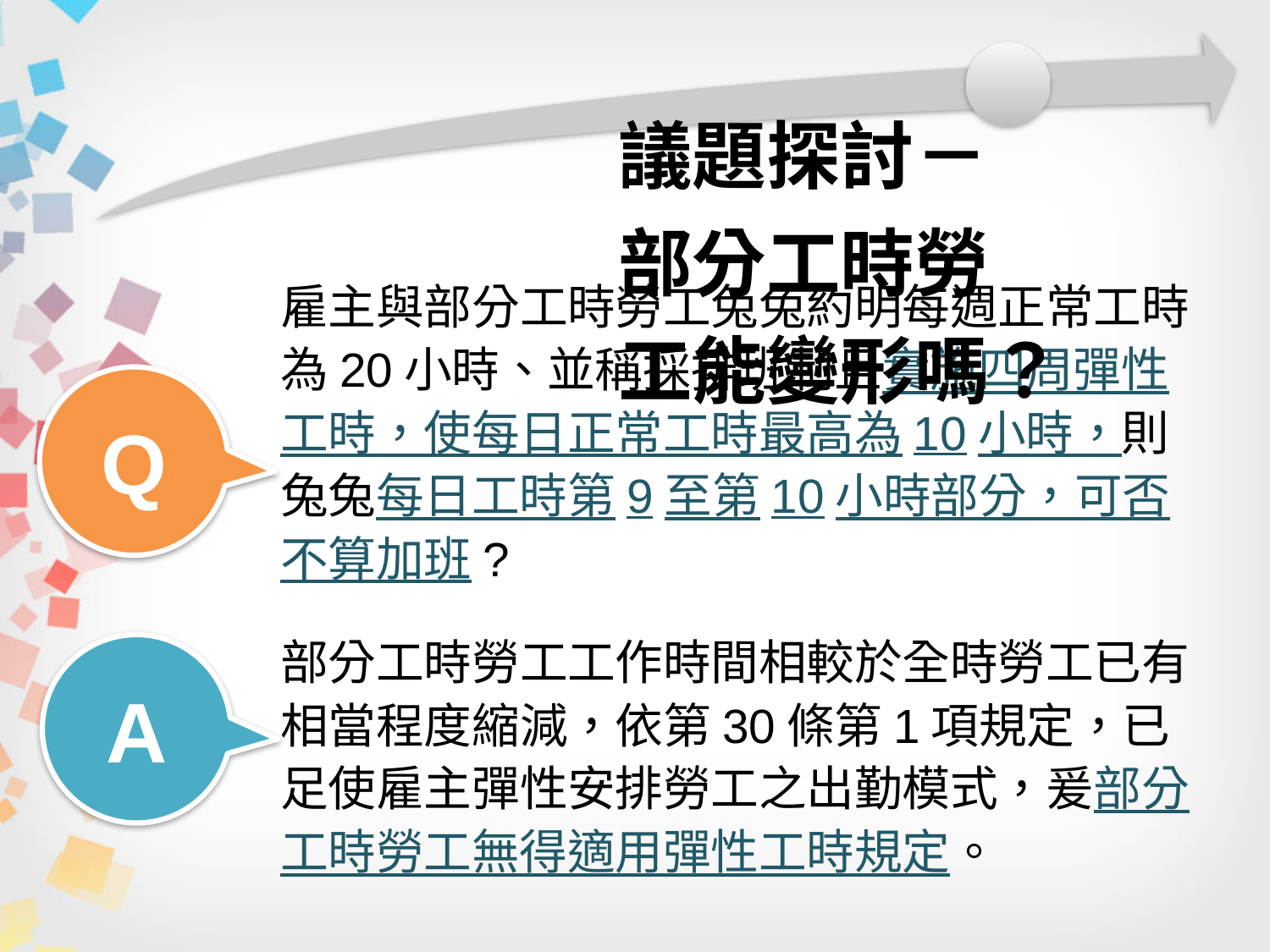

雇主與部分工時勞工兔兔約明每週正常工時為20小時、並稱採排班制且實施四周彈性工時，使每日正常工時最高為10小時，則兔兔每日工時第9至第10小時部分，可否不算加班?
部分工時勞工工作時間相較於全時勞工已有相當程度縮減，依第30條第1項規定，已足使雇主彈性安排勞工之出勤模式，爰部分工時勞工無得適用彈性工時規定。
Q
A